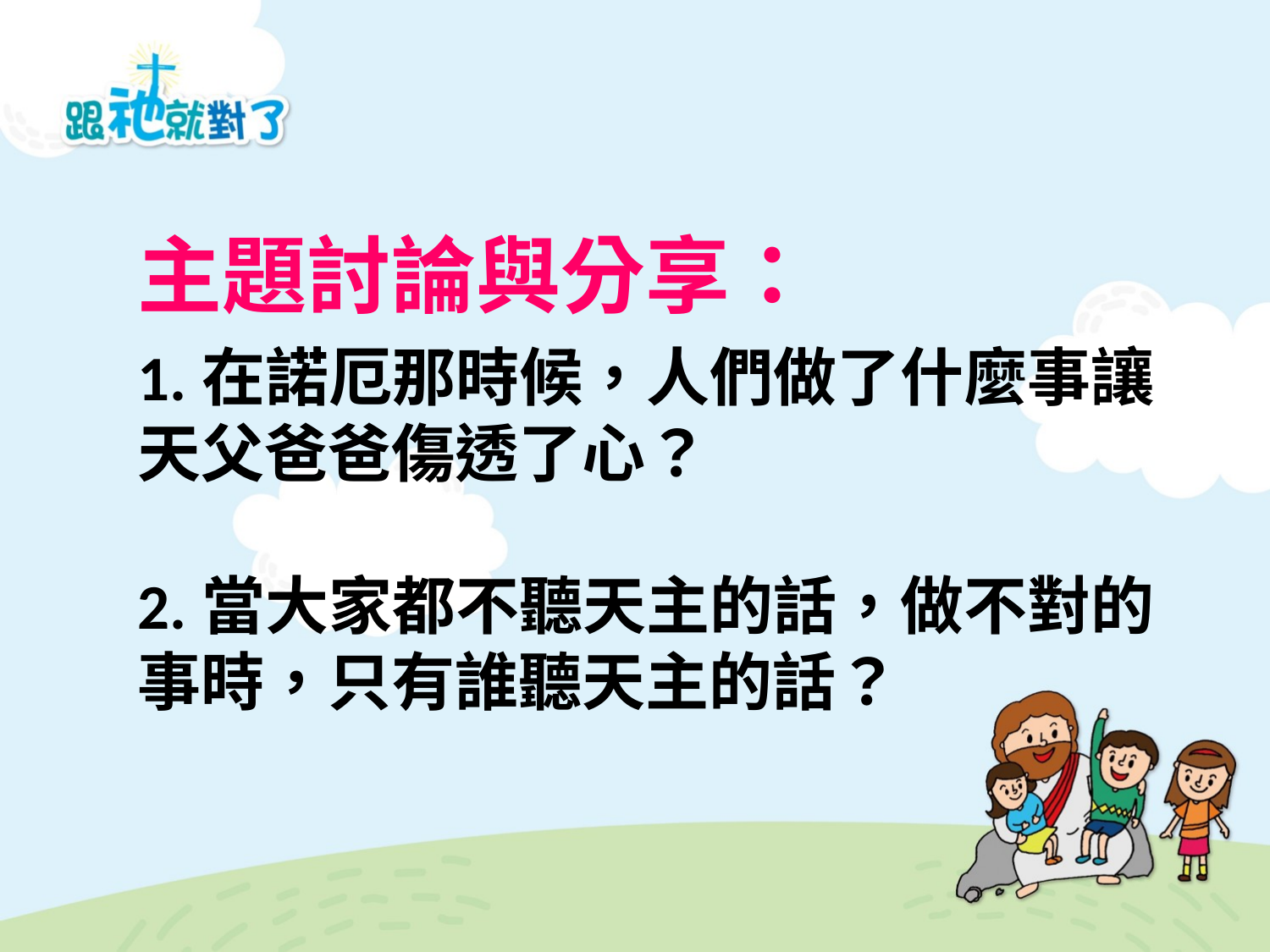

主題討論與分享：
1.在諾厄那時候，人們做了什麼事讓天父爸爸傷透了心？

2.當大家都不聽天主的話，做不對的事時，只有誰聽天主的話？